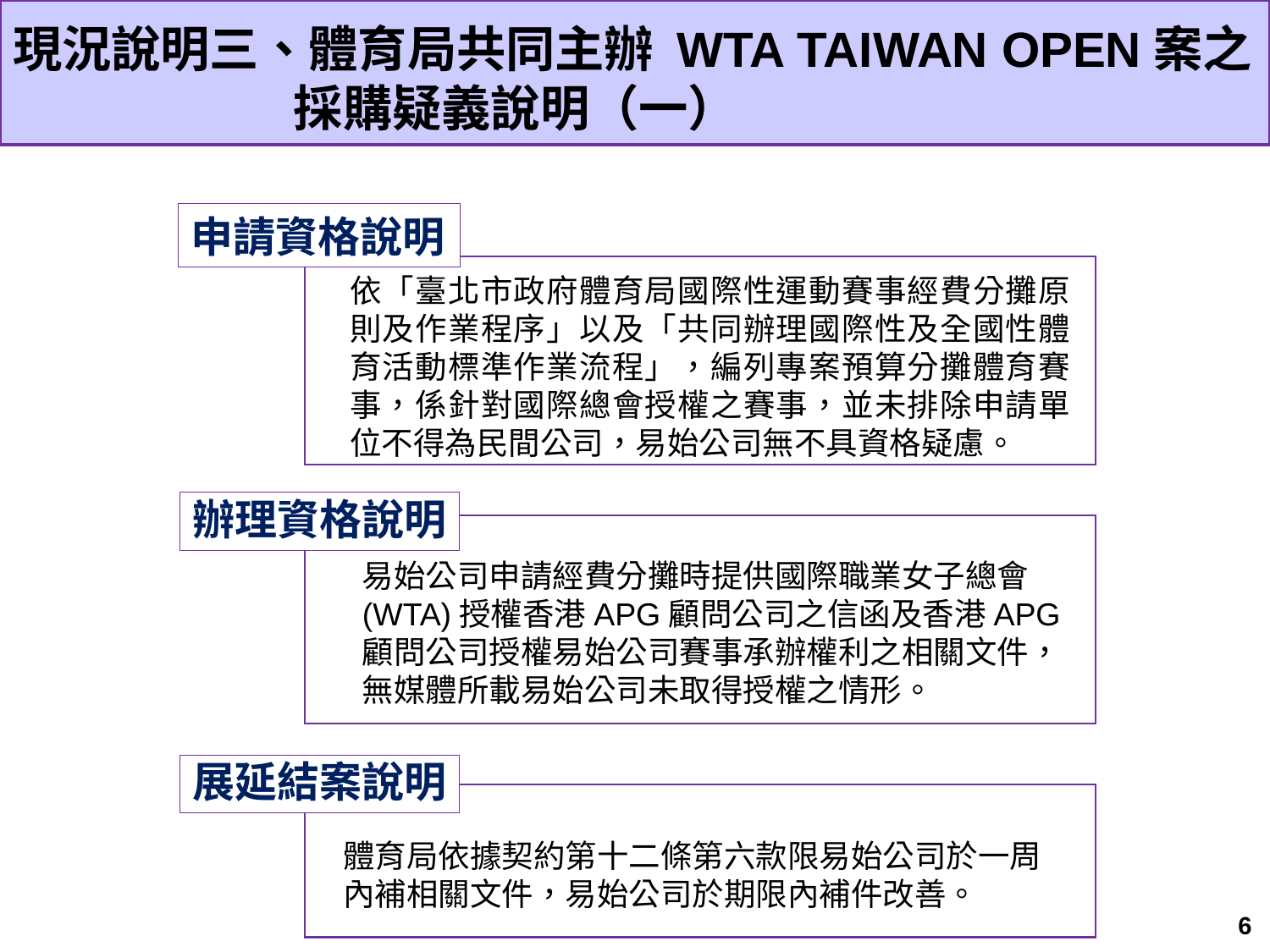

現況說明三、體育局共同主辦 WTA TAIWAN OPEN案之
                        採購疑義說明（一）

申請資格說明

依「臺北市政府體育局國際性運動賽事經費分攤原則及作業程序」以及「共同辦理國際性及全國性體育活動標準作業流程」，編列專案預算分攤體育賽事，係針對國際總會授權之賽事，並未排除申請單位不得為民間公司，易始公司無不具資格疑慮。
辦理資格說明

易始公司申請經費分攤時提供國際職業女子總會(WTA)授權香港APG顧問公司之信函及香港APG顧問公司授權易始公司賽事承辦權利之相關文件，無媒體所載易始公司未取得授權之情形。
展延結案說明

體育局依據契約第十二條第六款限易始公司於一周內補相關文件，易始公司於期限內補件改善。
6